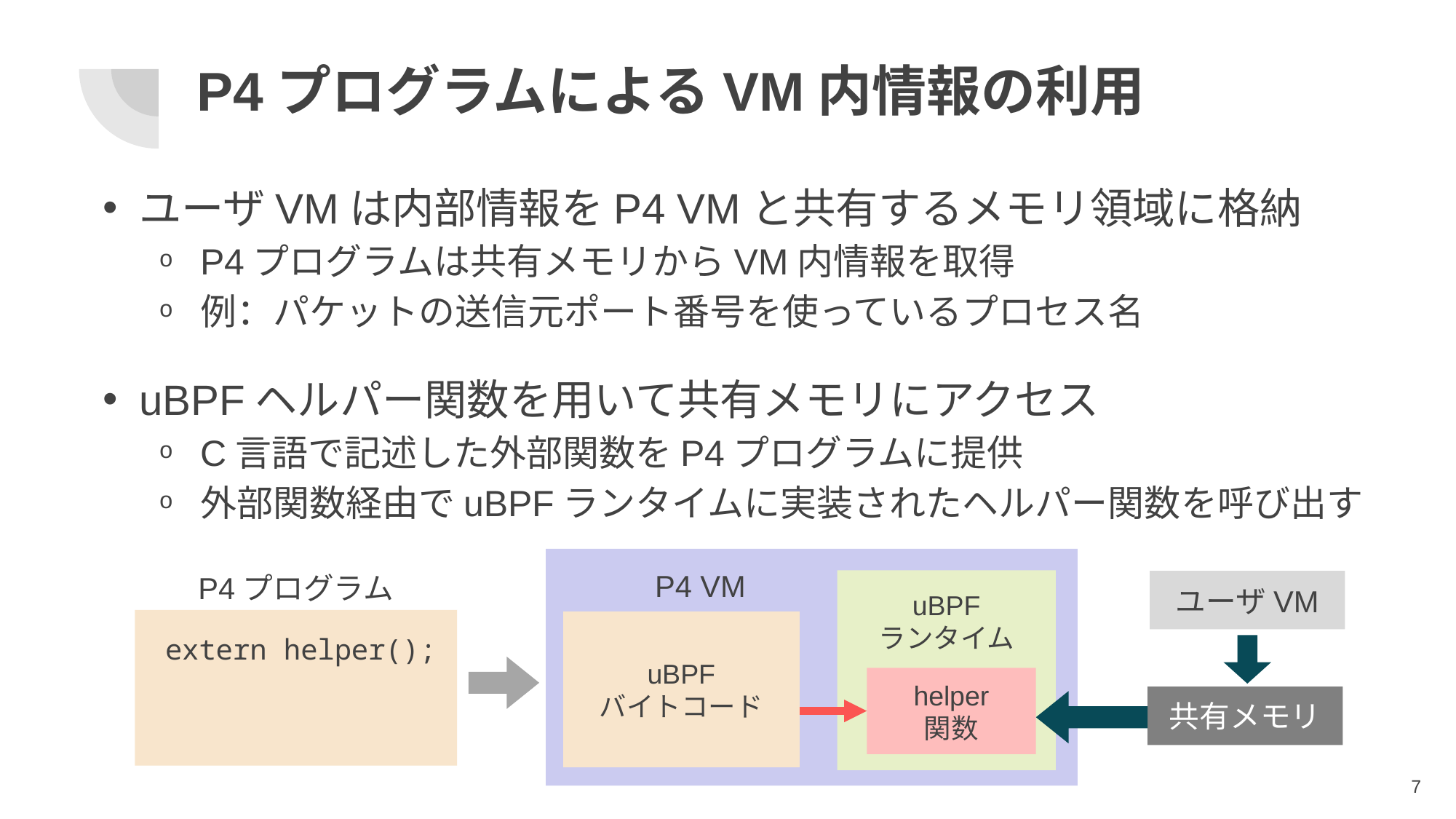

# P4プログラムによるVM内情報の利用
ユーザVMは内部情報をP4 VMと共有するメモリ領域に格納
P4プログラムは共有メモリからVM内情報を取得
例：パケットの送信元ポート番号を使っているプロセス名

uBPFヘルパー関数を用いて共有メモリにアクセス
C言語で記述した外部関数をP4プログラムに提供
外部関数経由でuBPFランタイムに実装されたヘルパー関数を呼び出す
　　　P4 VM

P4プログラム

extern helper();
uBPF
ランタイム

ユーザVM
uBPF
バイトコード

helper
関数
共有メモリ

7